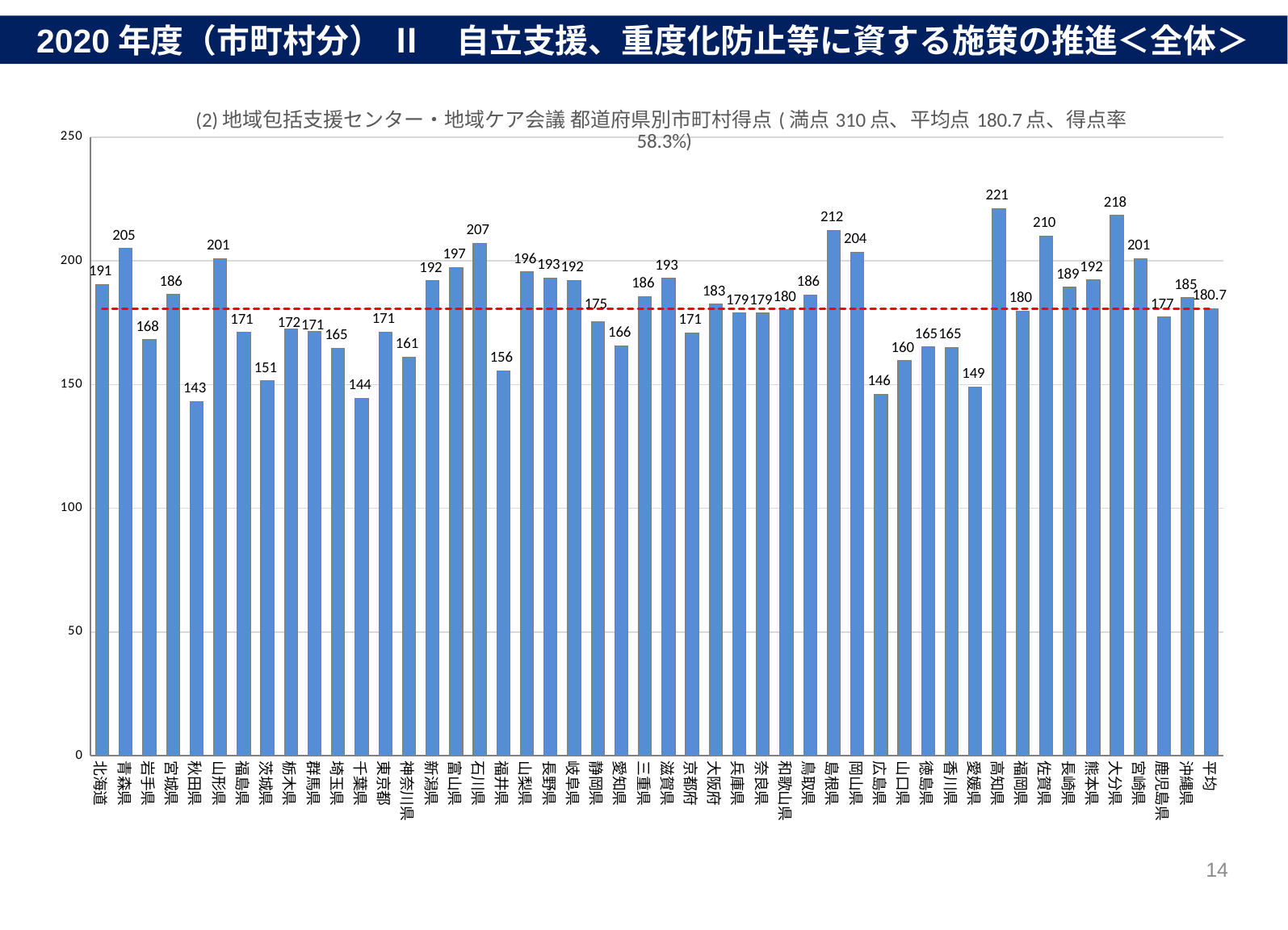

2020年度（市町村分） Ⅱ　自立支援、重度化防止等に資する施策の推進＜全体＞

### Chart: (2)地域包括支援センター・地域ケア会議 都道府県別市町村得点(満点310点、平均点180.7点、得点率58.3%)

| Category | 合計 | 平均 |
|---|---|---|
| 北海道 | 190.50279329608938 | 180.65479609419873 |
| 青森県 | 205.0 | 180.65479609419873 |
| 岩手県 | 168.1818181818182 | 180.65479609419873 |
| 宮城県 | 186.42857142857142 | 180.65479609419873 |
| 秋田県 | 143.2 | 180.65479609419873 |
| 山形県 | 200.85714285714286 | 180.65479609419873 |
| 福島県 | 171.10169491525423 | 180.65479609419873 |
| 茨城県 | 151.47727272727272 | 180.65479609419873 |
| 栃木県 | 172.4 | 180.65479609419873 |
| 群馬県 | 171.42857142857142 | 180.65479609419873 |
| 埼玉県 | 164.68253968253967 | 180.65479609419873 |
| 千葉県 | 144.44444444444446 | 180.65479609419873 |
| 東京都 | 171.29032258064515 | 180.65479609419873 |
| 神奈川県 | 161.06060606060606 | 180.65479609419873 |
| 新潟県 | 192.0 | 180.65479609419873 |
| 富山県 | 197.33333333333334 | 180.65479609419873 |
| 石川県 | 207.10526315789474 | 180.65479609419873 |
| 福井県 | 155.58823529411765 | 180.65479609419873 |
| 山梨県 | 195.55555555555554 | 180.65479609419873 |
| 長野県 | 193.05194805194805 | 180.65479609419873 |
| 岐阜県 | 192.02380952380952 | 180.65479609419873 |
| 静岡県 | 175.28571428571428 | 180.65479609419873 |
| 愛知県 | 165.64814814814815 | 180.65479609419873 |
| 三重県 | 185.51724137931035 | 180.65479609419873 |
| 滋賀県 | 192.89473684210526 | 180.65479609419873 |
| 京都府 | 170.96153846153845 | 180.65479609419873 |
| 大阪府 | 182.5581395348837 | 180.65479609419873 |
| 兵庫県 | 178.90243902439025 | 180.65479609419873 |
| 奈良県 | 178.84615384615384 | 180.65479609419873 |
| 和歌山県 | 180.16666666666666 | 180.65479609419873 |
| 鳥取県 | 186.31578947368422 | 180.65479609419873 |
| 島根県 | 212.3684210526316 | 180.65479609419873 |
| 岡山県 | 203.5185185185185 | 180.65479609419873 |
| 広島県 | 146.08695652173913 | 180.65479609419873 |
| 山口県 | 159.73684210526315 | 180.65479609419873 |
| 徳島県 | 165.20833333333334 | 180.65479609419873 |
| 香川県 | 165.0 | 180.65479609419873 |
| 愛媛県 | 149.0 | 180.65479609419873 |
| 高知県 | 221.1764705882353 | 180.65479609419873 |
| 福岡県 | 179.66666666666666 | 180.65479609419873 |
| 佐賀県 | 210.0 | 180.65479609419873 |
| 長崎県 | 189.28571428571428 | 180.65479609419873 |
| 熊本県 | 192.22222222222223 | 180.65479609419873 |
| 大分県 | 218.33333333333334 | 180.65479609419873 |
| 宮崎県 | 200.96153846153845 | 180.65479609419873 |
| 鹿児島県 | 177.32558139534885 | 180.65479609419873 |
| 沖縄県 | 185.1219512195122 | 180.65479609419873 |
| 平均 | 180.65479609419873 | 180.65479609419873 |
14